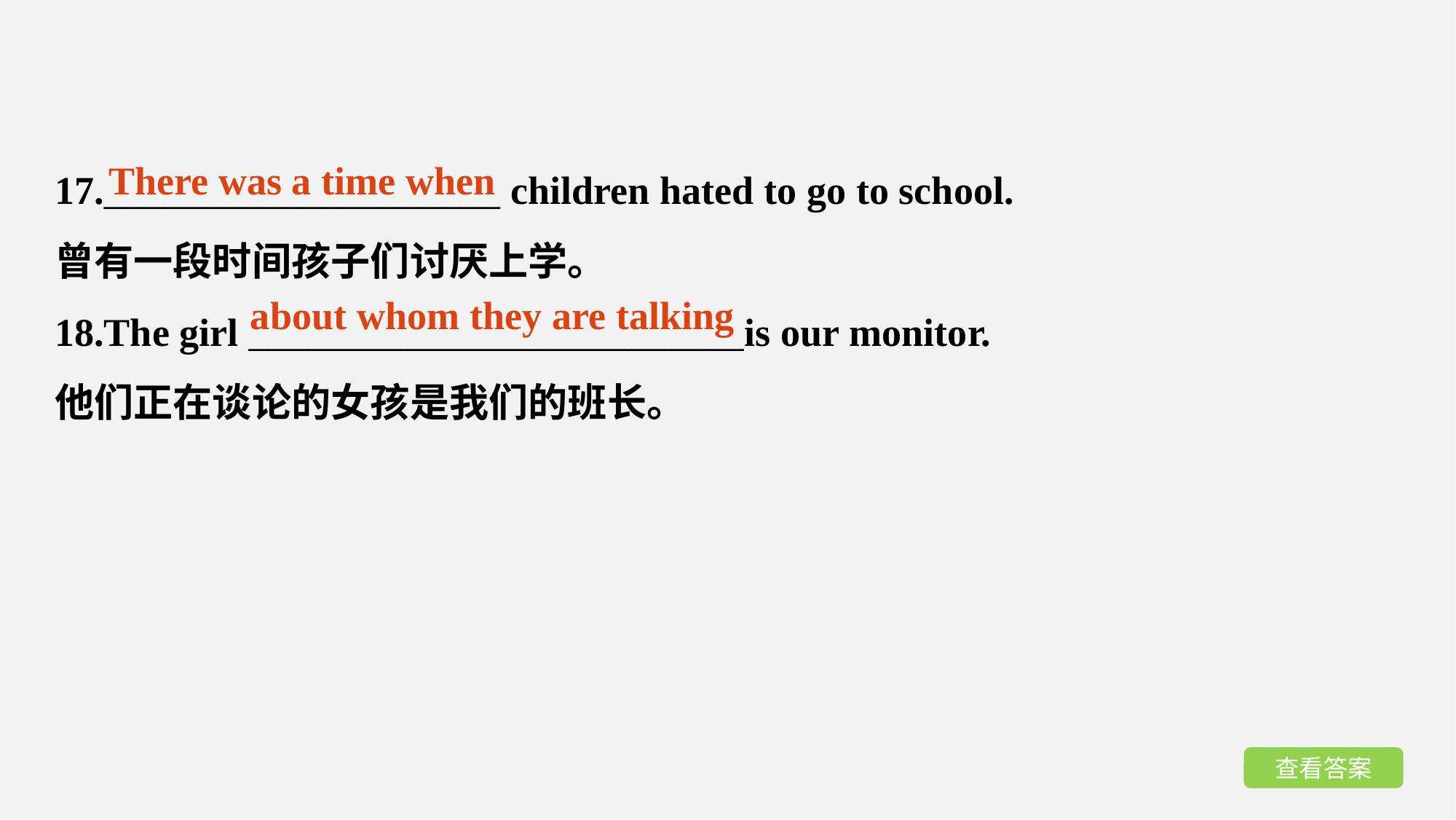

17.____________________ children hated to go to school.
曾有一段时间孩子们讨厌上学。
18.The girl _________________________is our monitor.
他们正在谈论的女孩是我们的班长。
There was a time when
about whom they are talking
查看答案